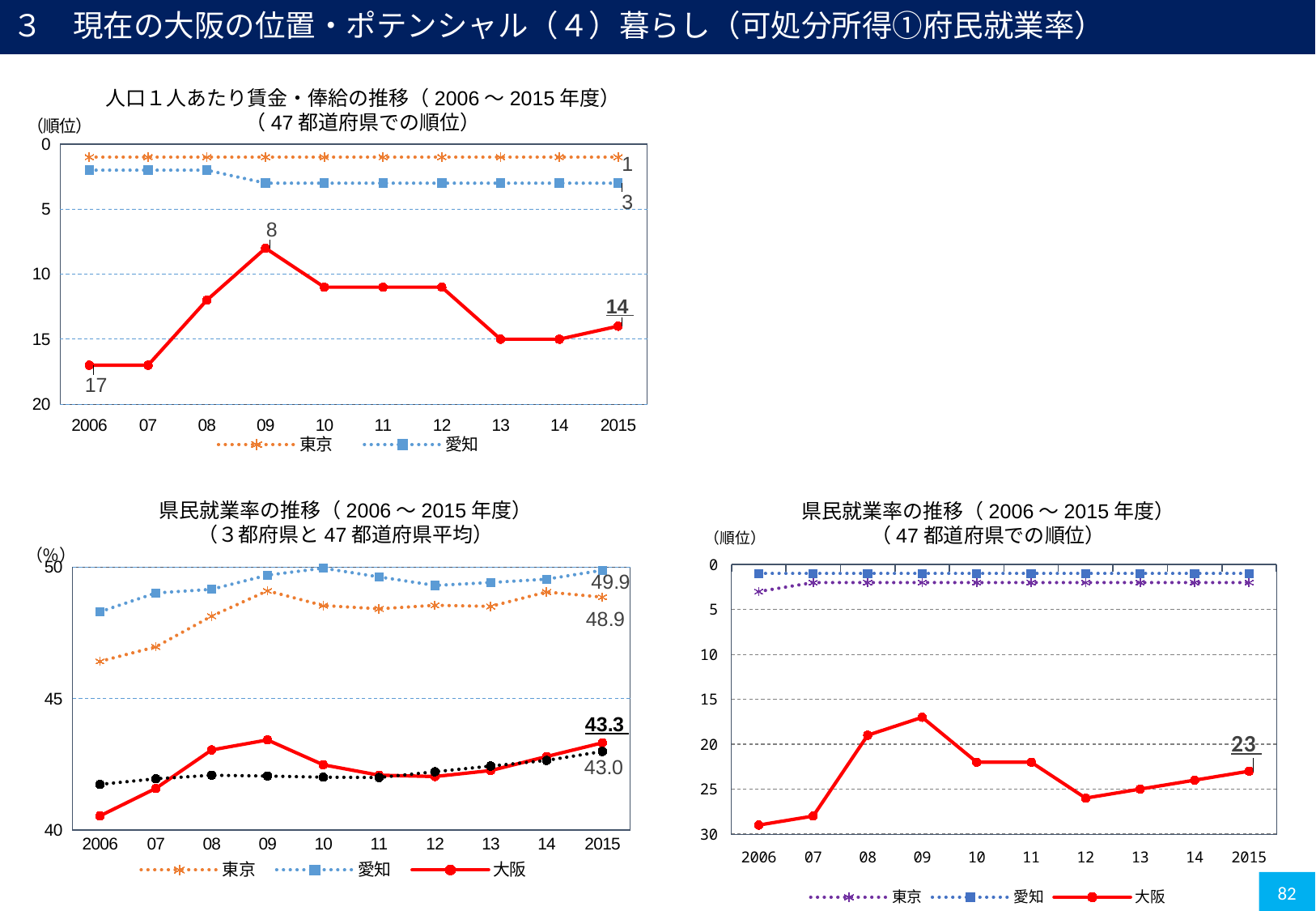

３　現在の大阪の位置・ポテンシャル（４）暮らし（可処分所得①府民就業率）

### Chart

| Category | 東京 | 愛知 | 大阪 |
|---|---|---|---|
| 2006 | 1.0 | 2.0 | 17.0 |
| 07 | 1.0 | 2.0 | 17.0 |
| 08 | 1.0 | 2.0 | 12.0 |
| 09 | 1.0 | 3.0 | 8.0 |
| 10 | 1.0 | 3.0 | 11.0 |
| 11 | 1.0 | 3.0 | 11.0 |
| 12 | 1.0 | 3.0 | 11.0 |
| 13 | 1.0 | 3.0 | 15.0 |
| 14 | 1.0 | 3.0 | 15.0 |
| 2015 | 1.0 | 3.0 | 14.0 |
人口１人あたり賃金・俸給の推移（2006～2015年度）
（47都道府県での順位）
県民就業率の推移（2006～2015年度）
（３都府県と47都道府県平均）
県民就業率の推移（2006～2015年度）
（47都道府県での順位）

### Chart

| Category | 東京 | 愛知 | 大阪 | 平均 |
|---|---|---|---|---|
| 2006 | 46.42095100681944 | 48.30735647836099 | 40.543572547209926 | 41.740882482494605 |
| 07 | 46.9742012762768 | 49.0232349382311 | 41.589561842912865 | 41.95482096627031 |
| 08 | 48.14154253761526 | 49.16266612027035 | 43.05140444100712 | 42.08811331747977 |
| 09 | 49.105230892420856 | 49.7014047335378 | 43.43198290737092 | 42.058327975864536 |
| 10 | 48.54326812158742 | 49.96650122612934 | 42.4863046650149 | 42.01503315113276 |
| 11 | 48.42090069830884 | 49.63354572448893 | 42.08998278435792 | 42.00169057174964 |
| 12 | 48.55498741422248 | 49.310159638407896 | 42.038935756002594 | 42.22103542917949 |
| 13 | 48.512537885995286 | 49.42011316096253 | 42.26741646721719 | 42.43833397323321 |
| 14 | 49.060293507757194 | 49.54855798474248 | 42.80016438303508 | 42.652951917312755 |
| 2015 | 48.863548500063374 | 49.88699912656846 | 43.32224028389036 | 42.99320255402225 |
（順位）

### Chart

| Category | 東京 | 愛知 | 大阪 |
|---|---|---|---|
| 2006 | 3.0 | 1.0 | 29.0 |
| 07 | 2.0 | 1.0 | 28.0 |
| 08 | 2.0 | 1.0 | 19.0 |
| 09 | 2.0 | 1.0 | 17.0 |
| 10 | 2.0 | 1.0 | 22.0 |
| 11 | 2.0 | 1.0 | 22.0 |
| 12 | 2.0 | 1.0 | 26.0 |
| 13 | 2.0 | 1.0 | 25.0 |
| 14 | 2.0 | 1.0 | 24.0 |
| 2015 | 2.0 | 1.0 | 23.0 |
82